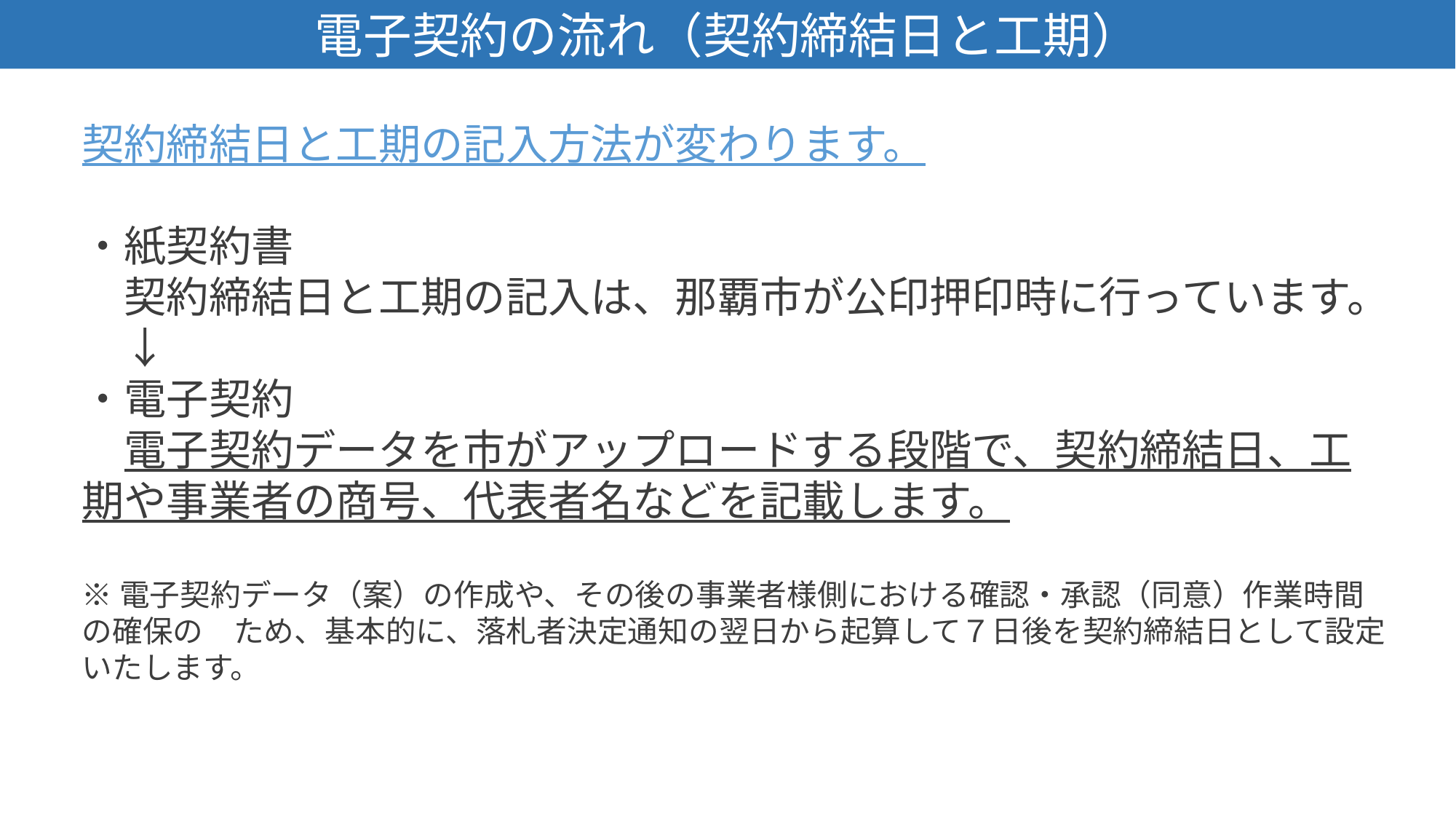

電子契約の流れ（契約締結日と工期）
契約締結日と工期の記入方法が変わります。

・紙契約書
　契約締結日と工期の記入は、那覇市が公印押印時に行っています。
　↓
・電子契約
　電子契約データを市がアップロードする段階で、契約締結日、工期や事業者の商号、代表者名などを記載します。

※電子契約データ（案）の作成や、その後の事業者様側における確認・承認（同意）作業時間の確保の　ため、基本的に、落札者決定通知の翌日から起算して７日後を契約締結日として設定いたします。